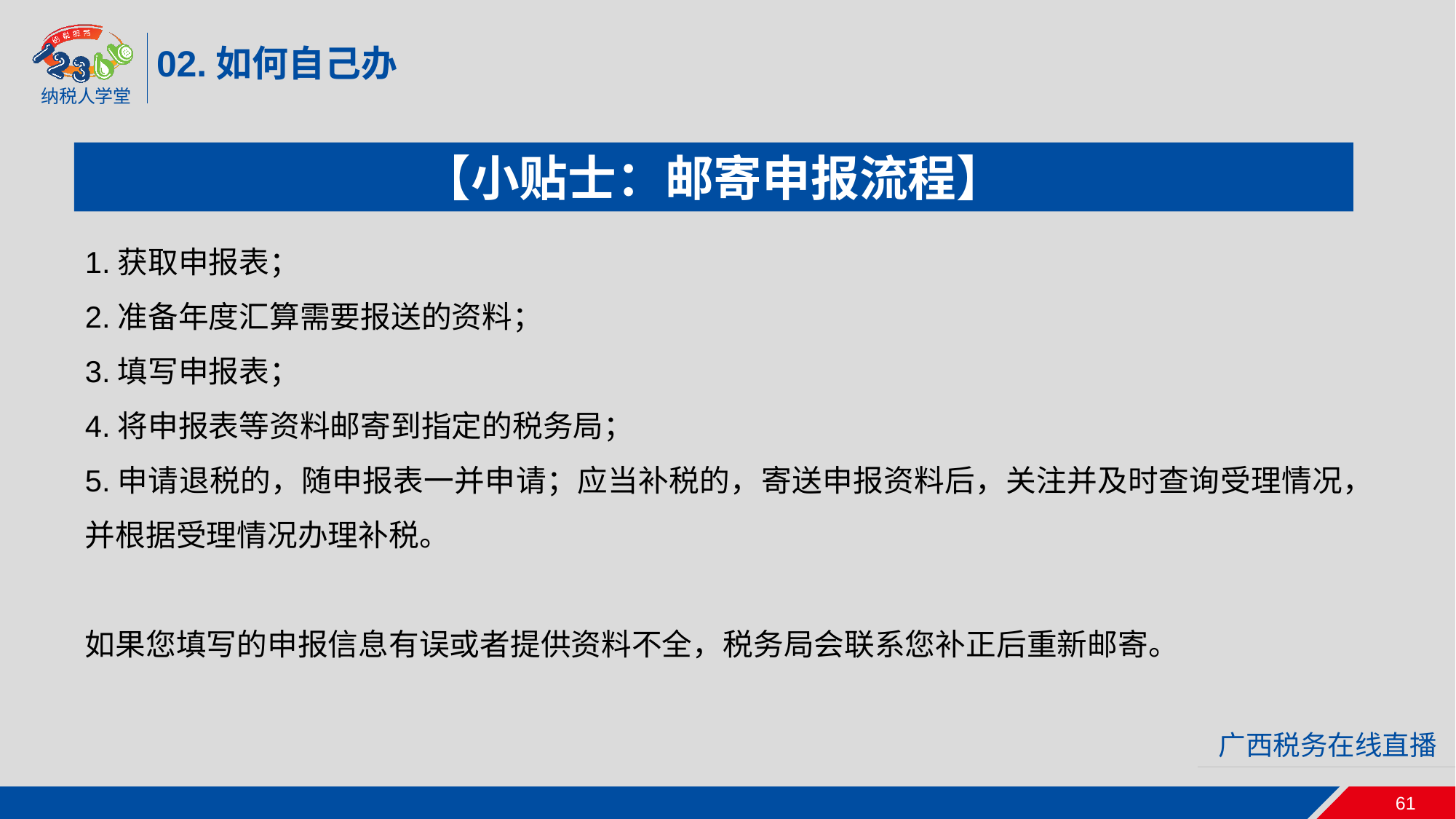

02.如何自己办
【小贴士：邮寄申报流程】
1.获取申报表；
2.准备年度汇算需要报送的资料；
3.填写申报表；
4.将申报表等资料邮寄到指定的税务局；
5.申请退税的，随申报表一并申请；应当补税的，寄送申报资料后，关注并及时查询受理情况，并根据受理情况办理补税。

如果您填写的申报信息有误或者提供资料不全，税务局会联系您补正后重新邮寄。